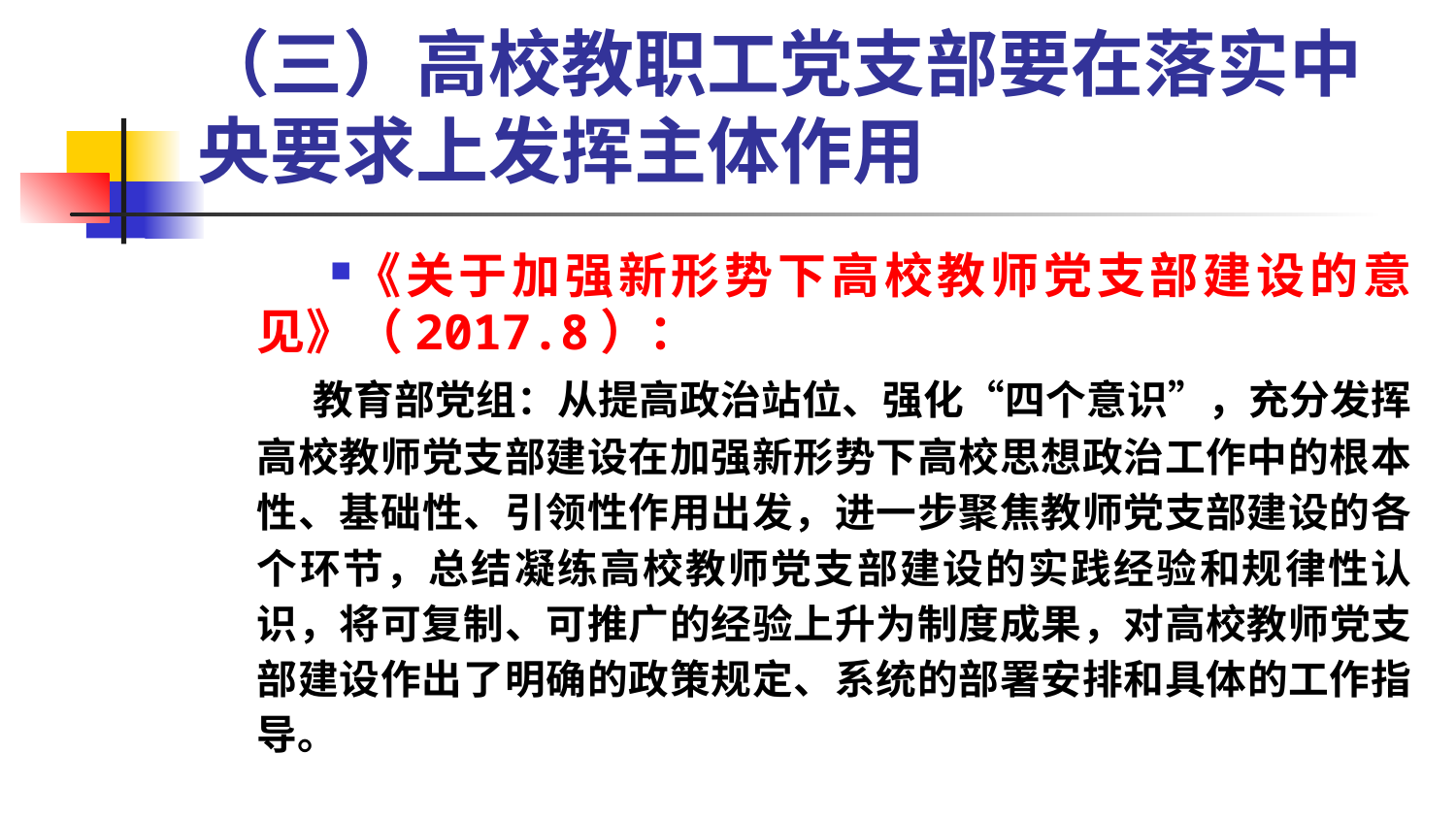

# （三）高校教职工党支部要在落实中央要求上发挥主体作用
《关于加强新形势下高校教师党支部建设的意见》（2017.8）：
    教育部党组：从提高政治站位、强化“四个意识”，充分发挥高校教师党支部建设在加强新形势下高校思想政治工作中的根本性、基础性、引领性作用出发，进一步聚焦教师党支部建设的各个环节，总结凝练高校教师党支部建设的实践经验和规律性认识，将可复制、可推广的经验上升为制度成果，对高校教师党支部建设作出了明确的政策规定、系统的部署安排和具体的工作指导。